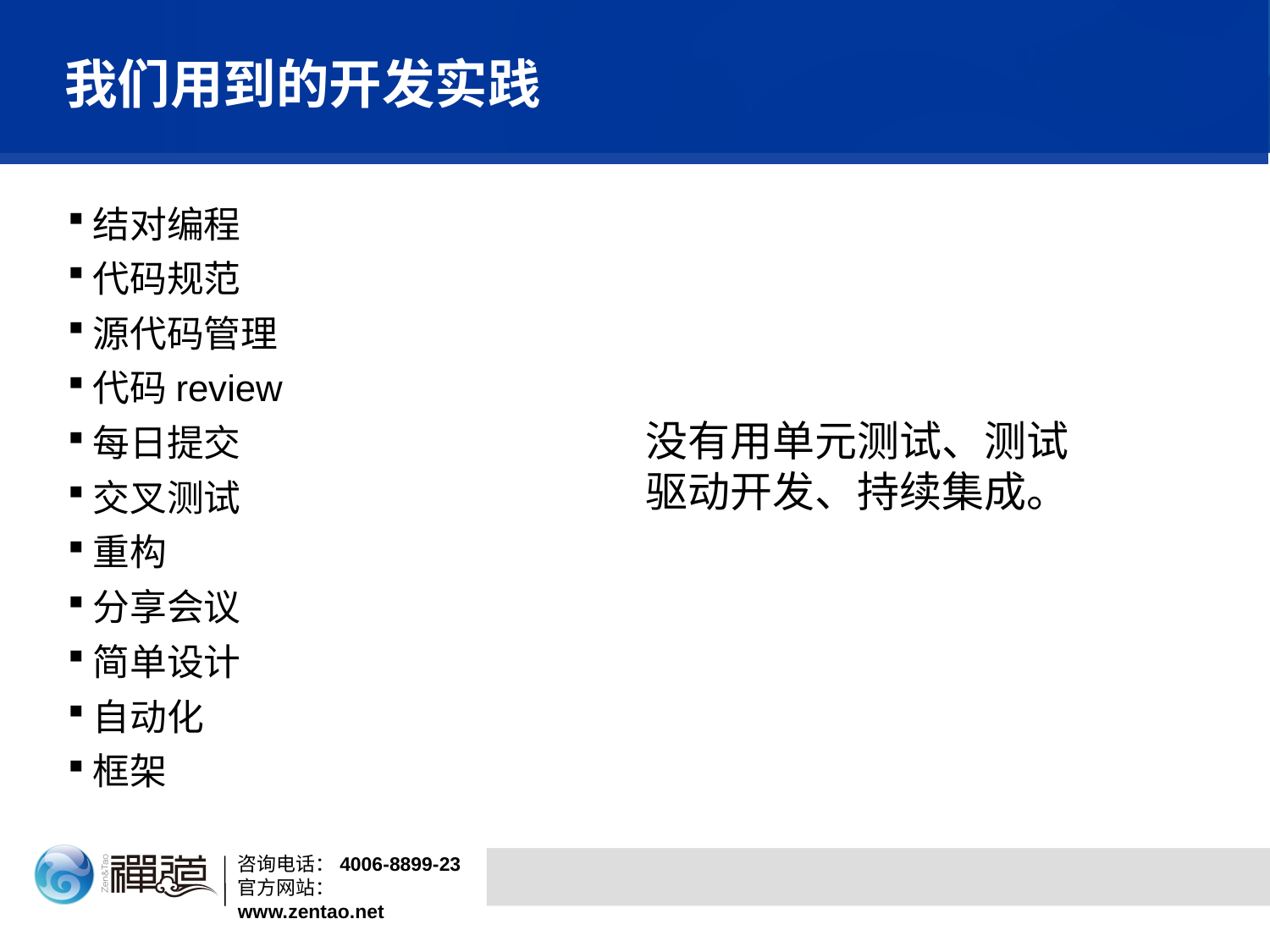

# 我们用到的开发实践
结对编程
代码规范
源代码管理
代码review
每日提交
交叉测试
重构
分享会议
简单设计
自动化
框架

没有用单元测试、测试驱动开发、持续集成。
咨询电话：4006-8899-23
官方网站：www.zentao.net